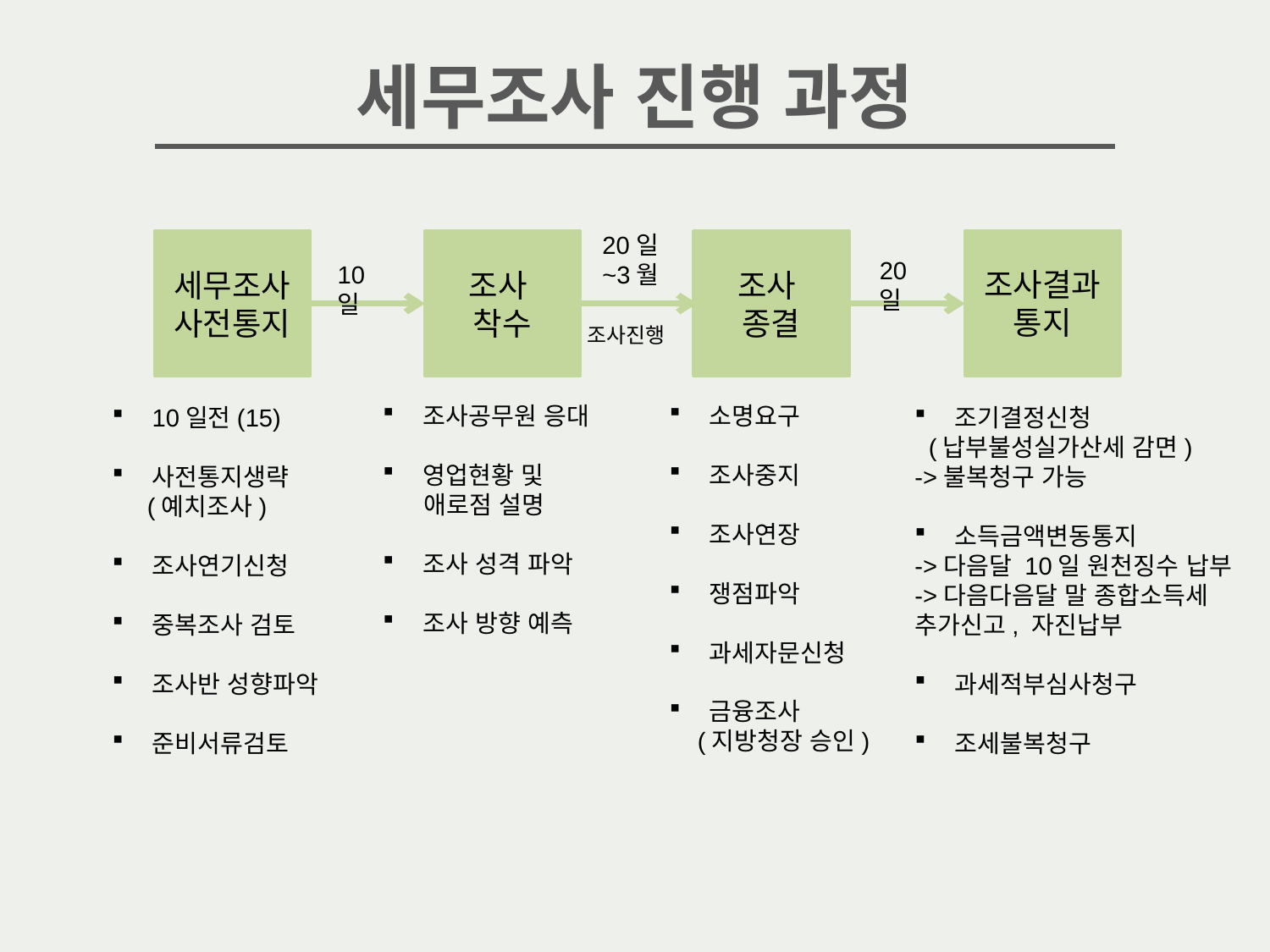

세무조사 진행 과정
20일
~3월
조사결과
통지
세무조사사전통지
조사
착수
조사
종결
20일
10일
조사진행
조사공무원 응대

영업현황 및
     애로점 설명

조사 성격 파악

조사 방향 예측
소명요구

조사중지

조사연장

쟁점파악

과세자문신청

금융조사
    (지방청장 승인)
10일전(15)

사전통지생략
     (예치조사)

조사연기신청

중복조사 검토

조사반 성향파악

준비서류검토
조기결정신청
  (납부불성실가산세 감면)
->불복청구 가능

소득금액변동통지
->다음달 10일 원천징수 납부
->다음다음달 말 종합소득세 추가신고, 자진납부

과세적부심사청구

조세불복청구